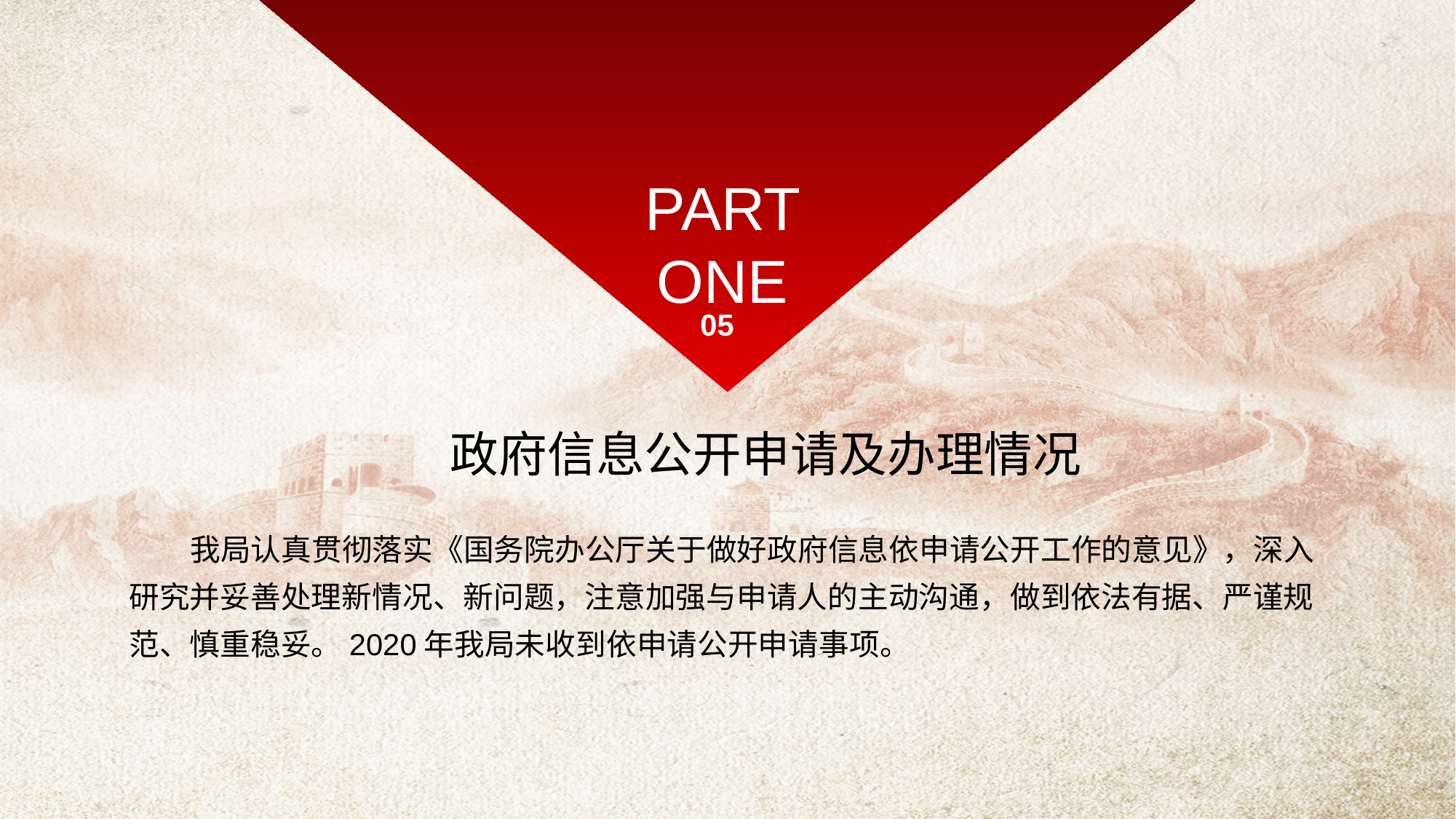

#
PART ONE

05
政府信息公开申请及办理情况
        我局认真贯彻落实《国务院办公厅关于做好政府信息依申请公开工作的意见》，深入研究并妥善处理新情况、新问题，注意加强与申请人的主动沟通，做到依法有据、严谨规范、慎重稳妥。2020年我局未收到依申请公开申请事项。